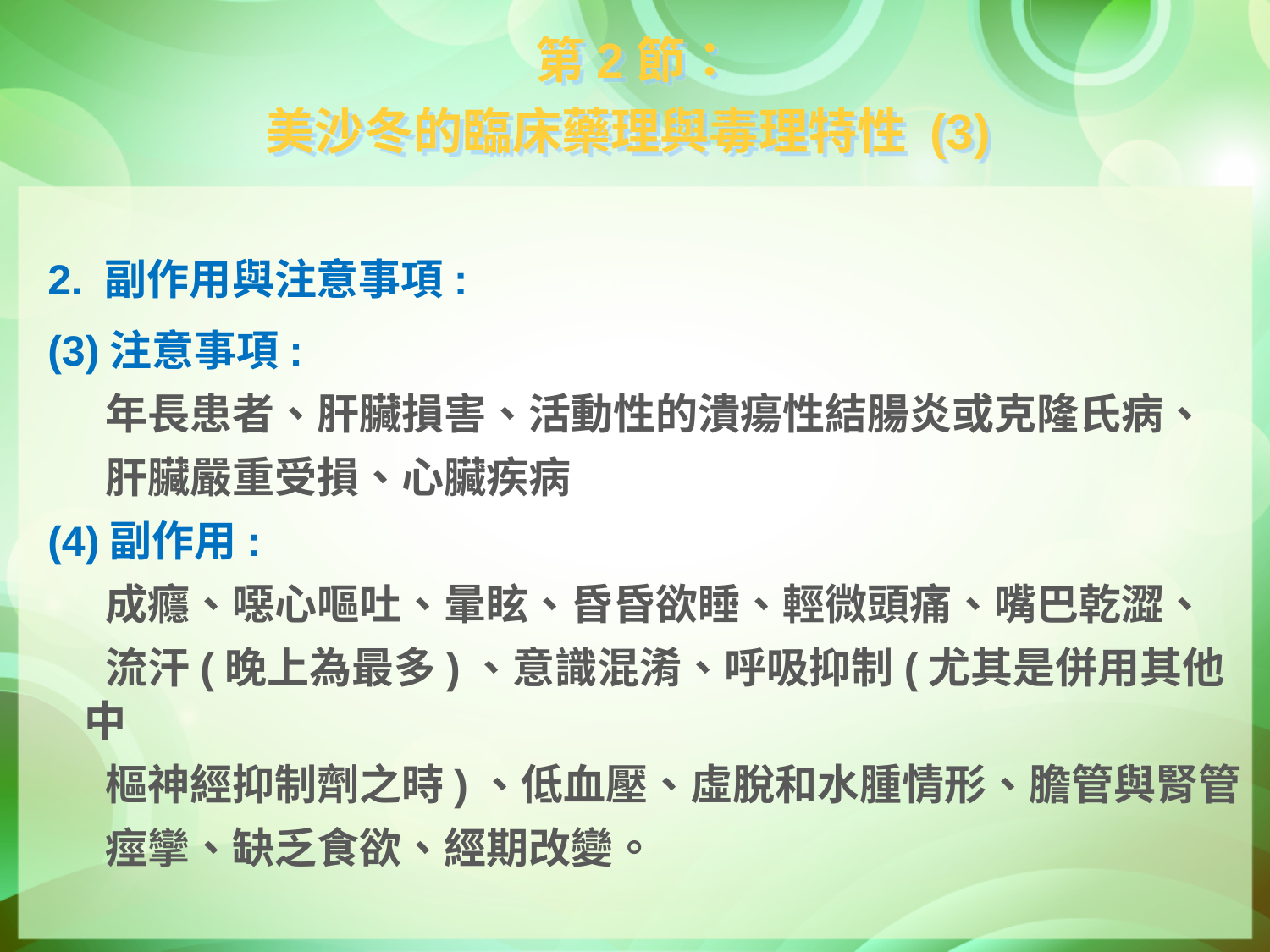

第2節：
美沙冬的臨床藥理與毒理特性 (3)
2. 副作用與注意事項:
(3)注意事項:
     年長患者、肝臟損害、活動性的潰瘍性結腸炎或克隆氏病、
     肝臟嚴重受損、心臟疾病
(4)副作用:
     成癮、噁心嘔吐、暈眩、昏昏欲睡、輕微頭痛、嘴巴乾澀、
     流汗(晚上為最多)、意識混淆、呼吸抑制(尤其是併用其他中
     樞神經抑制劑之時)、低血壓、虛脫和水腫情形、膽管與腎管
     痙攣、缺乏食欲、經期改變。